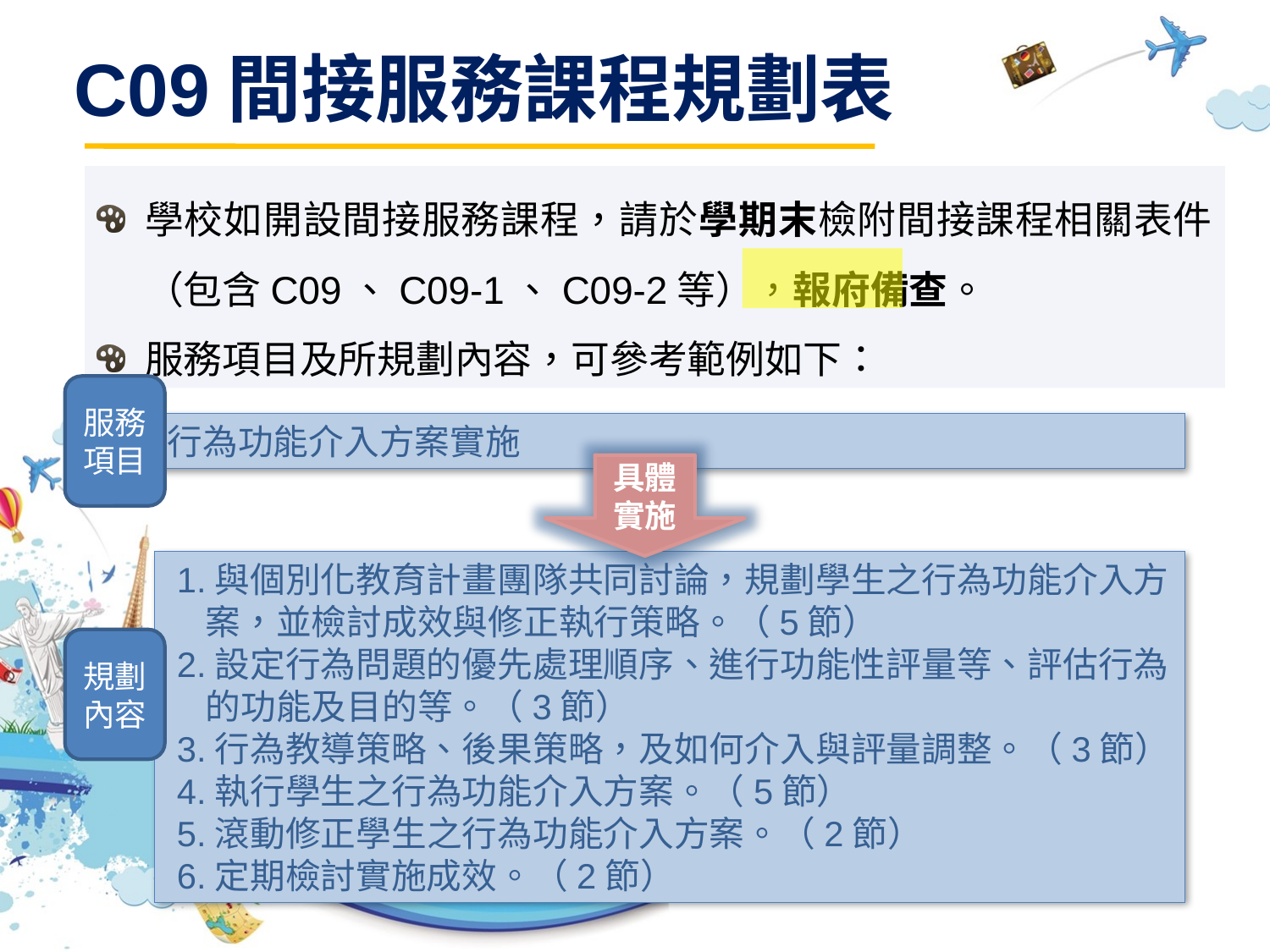

C09間接服務課程規劃表
學校如開設間接服務課程，請於學期末檢附間接課程相關表件（包含C09、C09-1、C09-2等），報府備查。
服務項目及所規劃內容，可參考範例如下：

服務項目
行為功能介入方案實施
具體
實施
1.與個別化教育計畫團隊共同討論，規劃學生之行為功能介入方案，並檢討成效與修正執行策略。（5節）
2.設定行為問題的優先處理順序、進行功能性評量等、評估行為的功能及目的等。（3節）
3.行為教導策略、後果策略，及如何介入與評量調整。（3節）
4.執行學生之行為功能介入方案。（5節）
5.滾動修正學生之行為功能介入方案。（2節）
6.定期檢討實施成效。（2節）
規劃內容